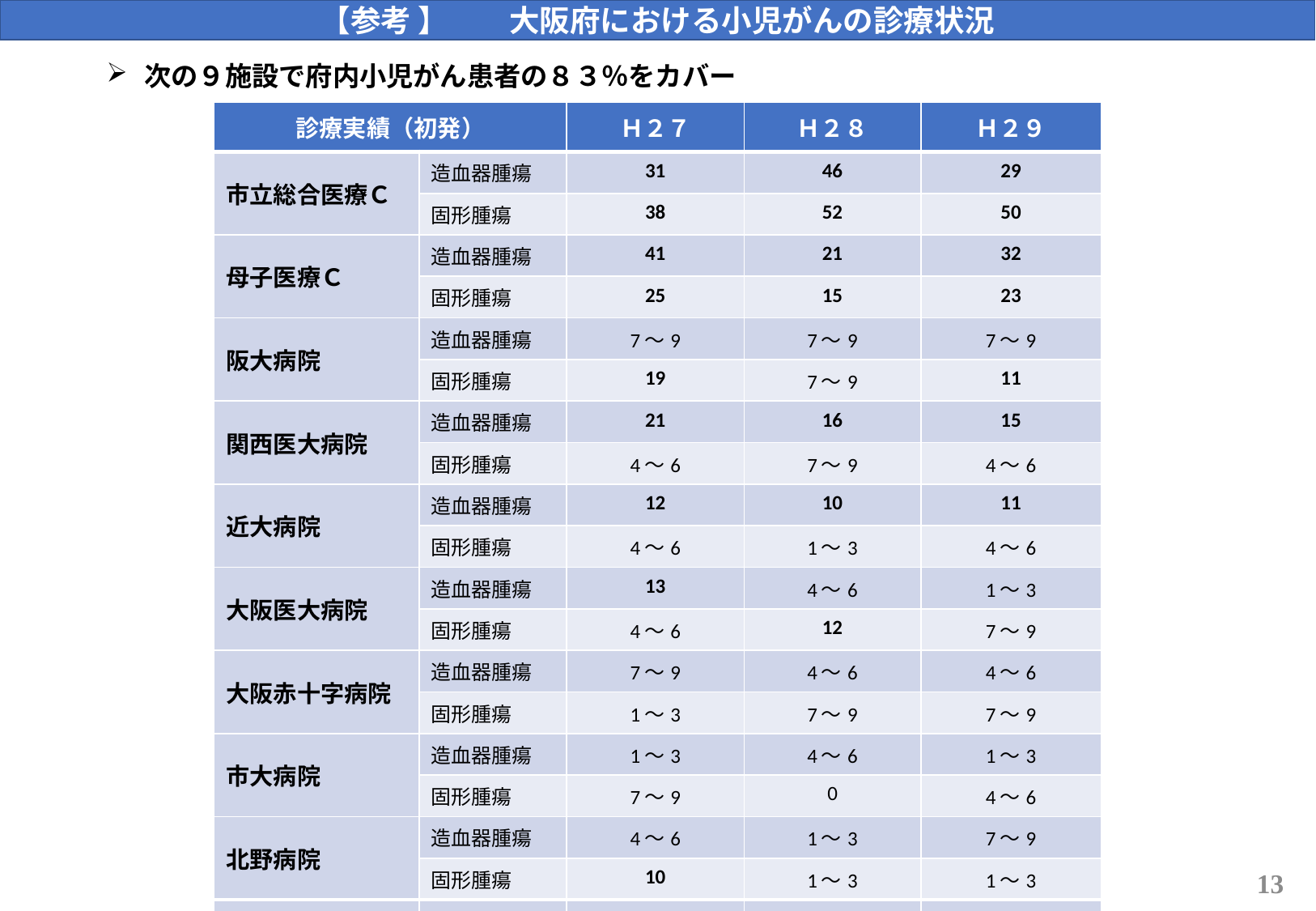

【参考 】　　大阪府における小児がんの診療状況
次の９施設で府内小児がん患者の８３％をカバー
| 診療実績（初発） |  | Ｈ２７ | Ｈ２８ | Ｈ２９ |
| --- | --- | --- | --- | --- |
| 市立総合医療Ｃ | 造血器腫瘍 | 31 | 46 | 29 |
|  | 固形腫瘍 | 38 | 52 | 50 |
| 母子医療Ｃ | 造血器腫瘍 | 41 | 21 | 32 |
|  | 固形腫瘍 | 25 | 15 | 23 |
| 阪大病院 | 造血器腫瘍 | 7～9 | 7～9 | 7～9 |
|  | 固形腫瘍 | 19 | 7～9 | 11 |
| 関西医大病院 | 造血器腫瘍 | 21 | 16 | 15 |
|  | 固形腫瘍 | 4～6 | 7～9 | 4～6 |
| 近大病院 | 造血器腫瘍 | 12 | 10 | 11 |
|  | 固形腫瘍 | 4～6 | 1～3 | 4～6 |
| 大阪医大病院 | 造血器腫瘍 | 13 | 4～6 | 1～3 |
|  | 固形腫瘍 | 4～6 | 12 | 7～9 |
| 大阪赤十字病院 | 造血器腫瘍 | 7～9 | 4～6 | 4～6 |
|  | 固形腫瘍 | 1～3 | 7～9 | 7～9 |
| 市大病院 | 造血器腫瘍 | 1～3 | 4～6 | 1～3 |
|  | 固形腫瘍 | 7～9 | 0 | 4～6 |
| 北野病院 | 造血器腫瘍 | 4～6 | 1～3 | 7～9 |
|  | 固形腫瘍 | 10 | 1～3 | 1～3 |
| 合計 | 造血器腫瘍 | 137～145 | 113～123 | 107～117 |
|  | 固形腫瘍 | 112～122 | 102～112 | 111～123 |
13